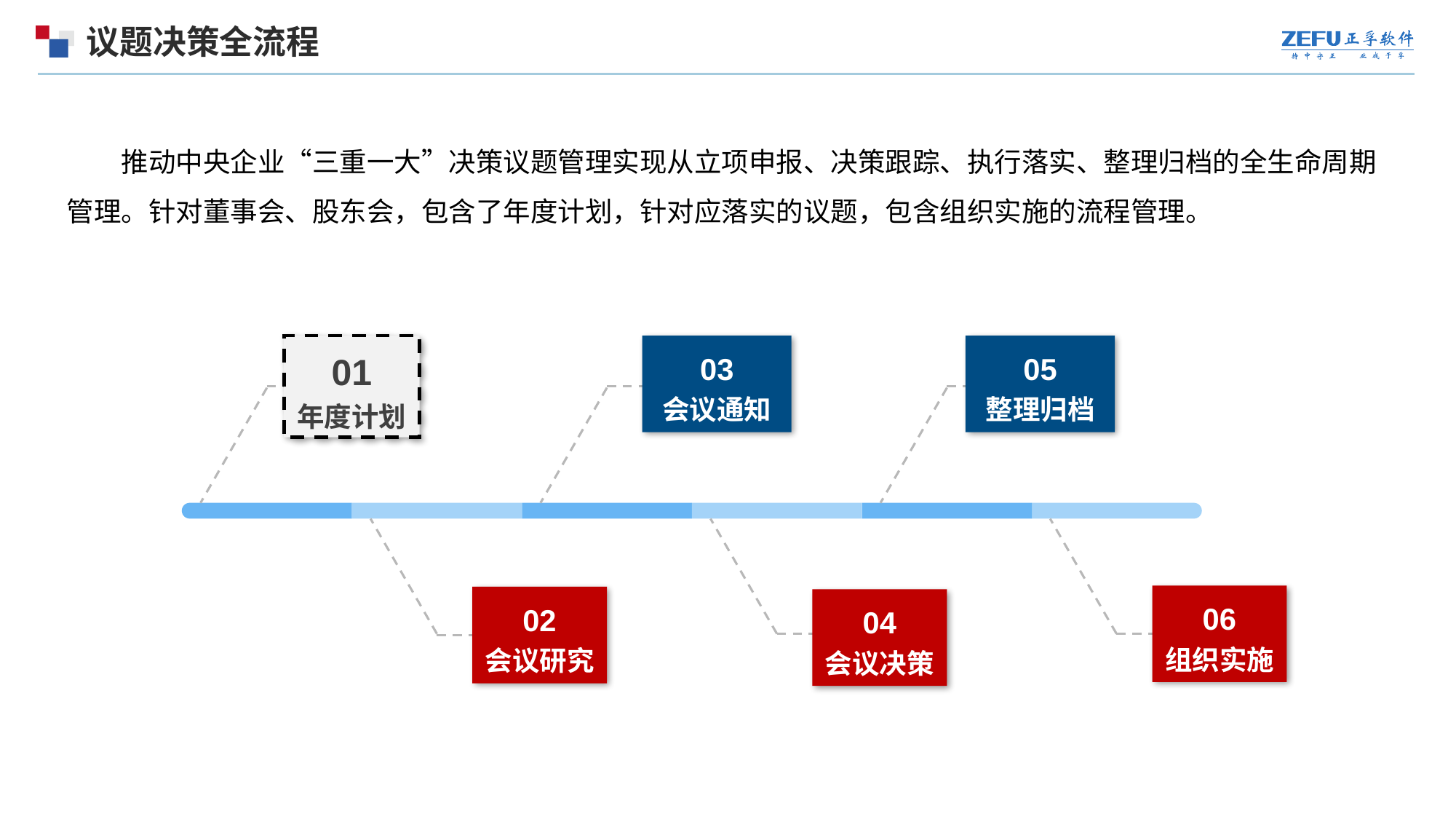

# 议题决策全流程
推动中央企业“三重一大”决策议题管理实现从立项申报、决策跟踪、执行落实、整理归档的全生命周期管理。针对董事会、股东会，包含了年度计划，针对应落实的议题，包含组织实施的流程管理。
01
年度计划
03
会议通知
05
整理归档

06
组织实施
02
会议研究
04
会议决策